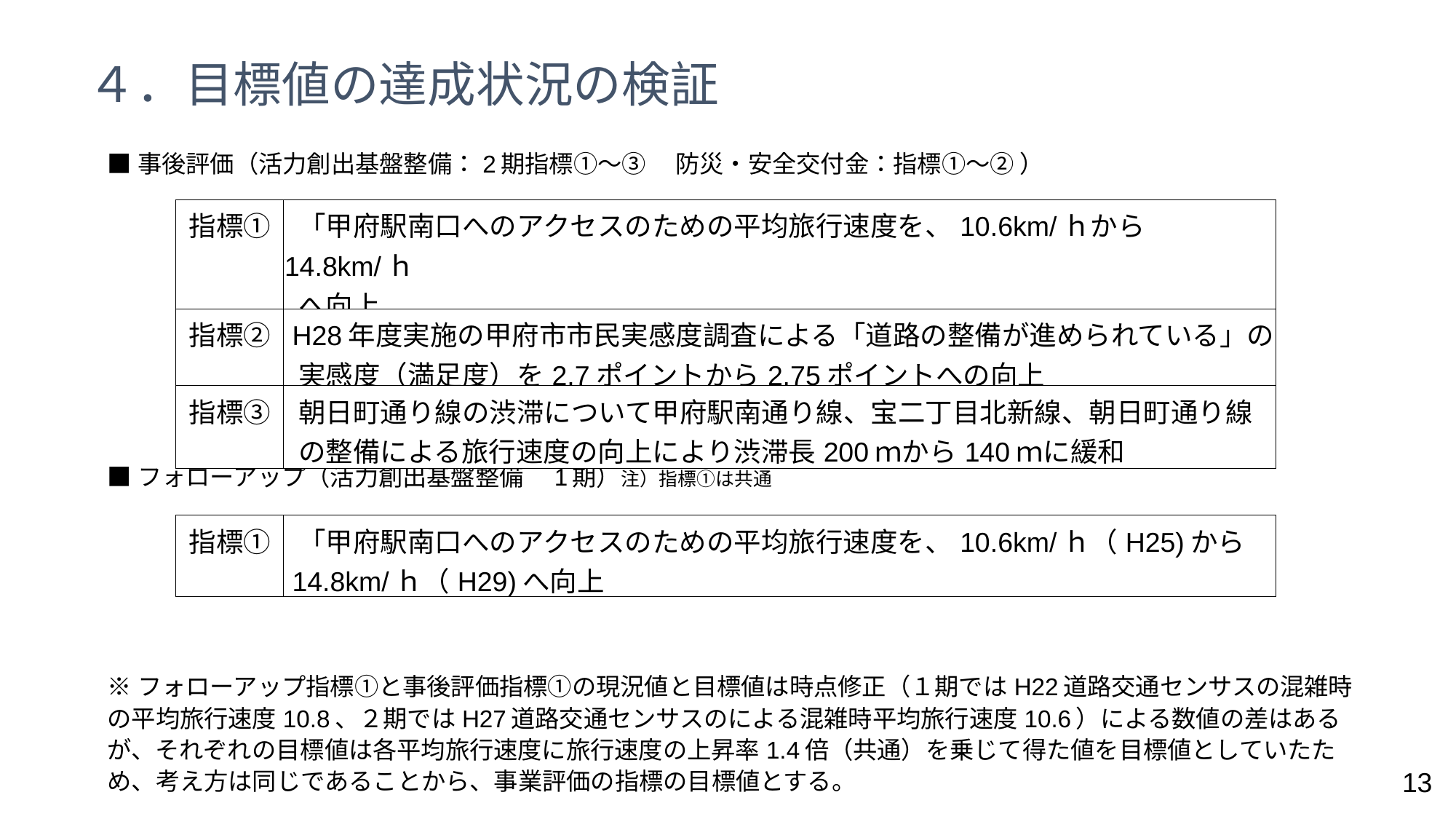

４．目標値の達成状況の検証
■事後評価（活力創出基盤整備：2期指標①～③ 　防災・安全交付金：指標①～② ）

■フォローアップ（活力創出基盤整備　1期）注）指標①は共通

※フォローアップ指標①と事後評価指標①の現況値と目標値は時点修正（１期ではH22道路交通センサスの混雑時の平均旅行速度10.8、２期ではH27道路交通センサスのによる混雑時平均旅行速度10.6）による数値の差はあるが、それぞれの目標値は各平均旅行速度に旅行速度の上昇率1.4倍（共通）を乗じて得た値を目標値としていたため、考え方は同じであることから、事業評価の指標の目標値とする。
| 指標① | 「甲府駅南口へのアクセスのための平均旅行速度を、10.6km/ｈから14.8km/ｈ へ向上 |
| --- | --- |
| 指標② | H28年度実施の甲府市市民実感度調査による「道路の整備が進められている」の 実感度（満足度）を2.7ポイントから2.75ポイントへの向上 |
| 指標③ | 朝日町通り線の渋滞について甲府駅南通り線、宝二丁目北新線、朝日町通り線 の整備による旅行速度の向上により渋滞長200ｍから140ｍに緩和 |
| 指標① | 「甲府駅南口へのアクセスのための平均旅行速度を、10.6km/ｈ（H25)から 14.8km/ｈ（H29)へ向上 |
| --- | --- |
13